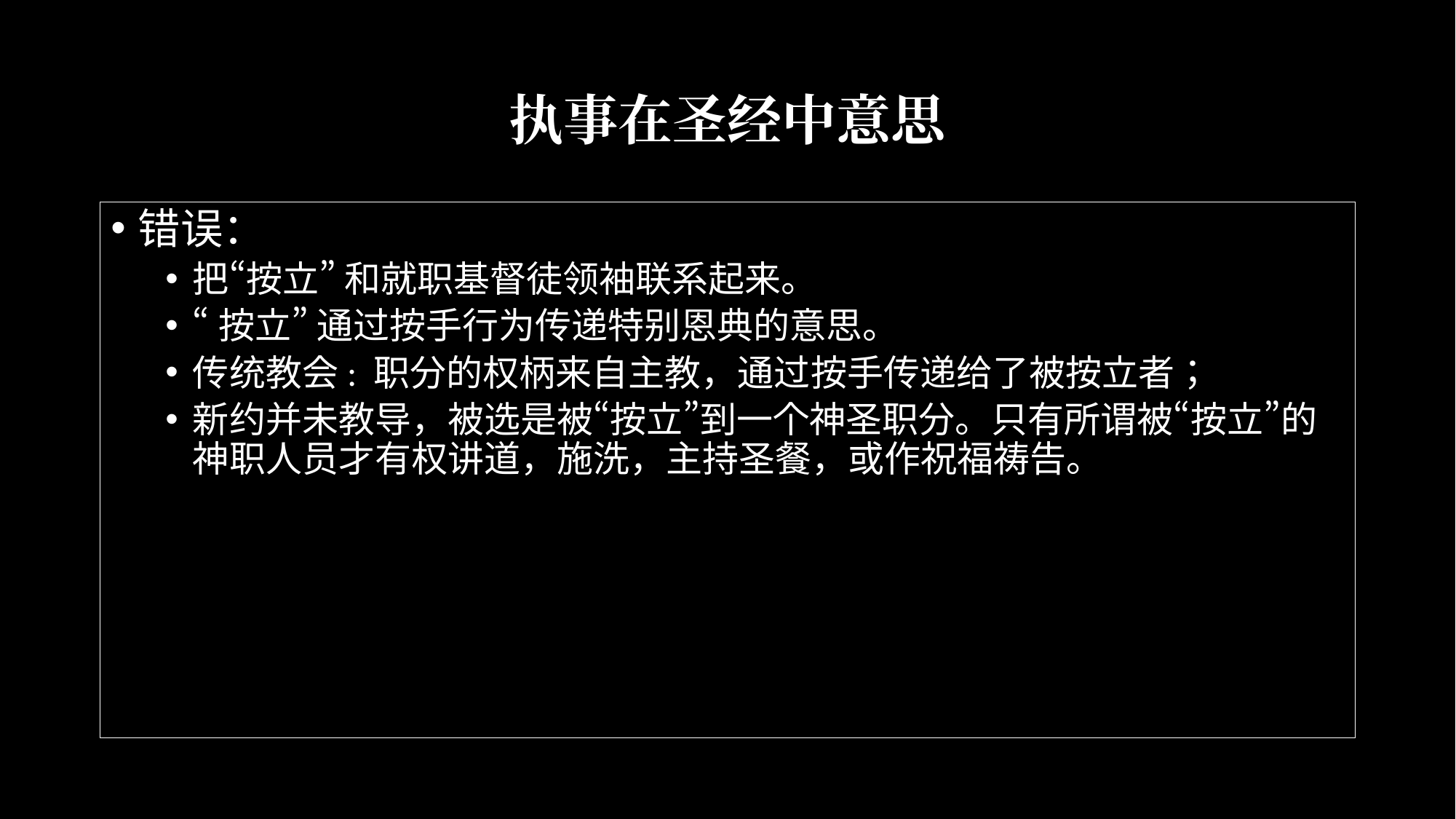

# 执事在圣经中意思
错误：
把“按立” 和就职基督徒领袖联系起来。
“按立” 通过按手行为传递特别恩典的意思。
传统教会: 职分的权柄来自主教，通过按手传递给了被按立者；
新约并未教导，被选是被“按立”到一个神圣职分。只有所谓被“按立”的神职人员才有权讲道，施洗，主持圣餐，或作祝福祷告。